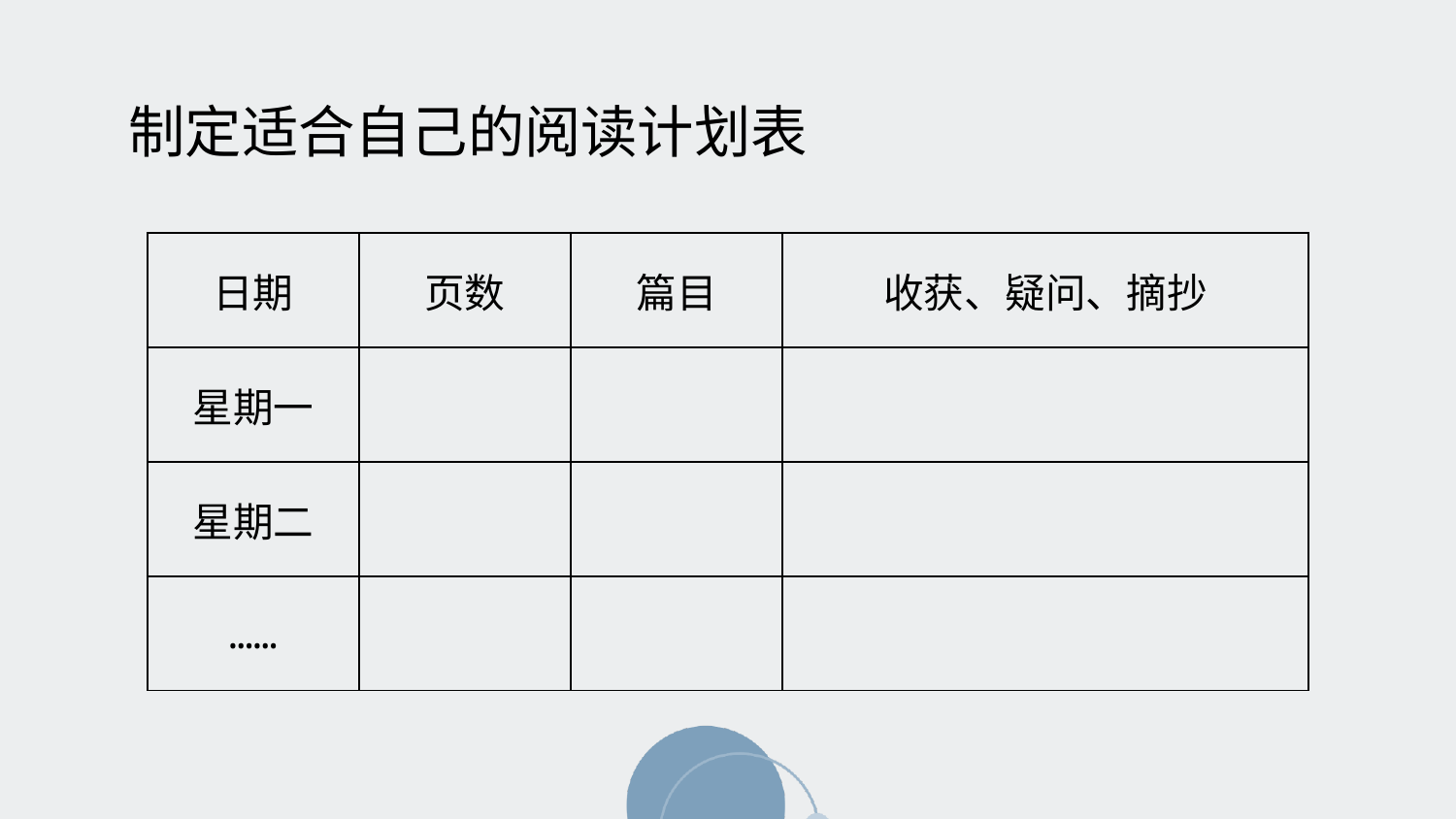

制定适合自己的阅读计划表
| 日期 | 页数 | 篇目 | 收获、疑问、摘抄 |
| --- | --- | --- | --- |
| 星期一 |  |  |  |
| 星期二 |  |  |  |
| …… |  |  |  |